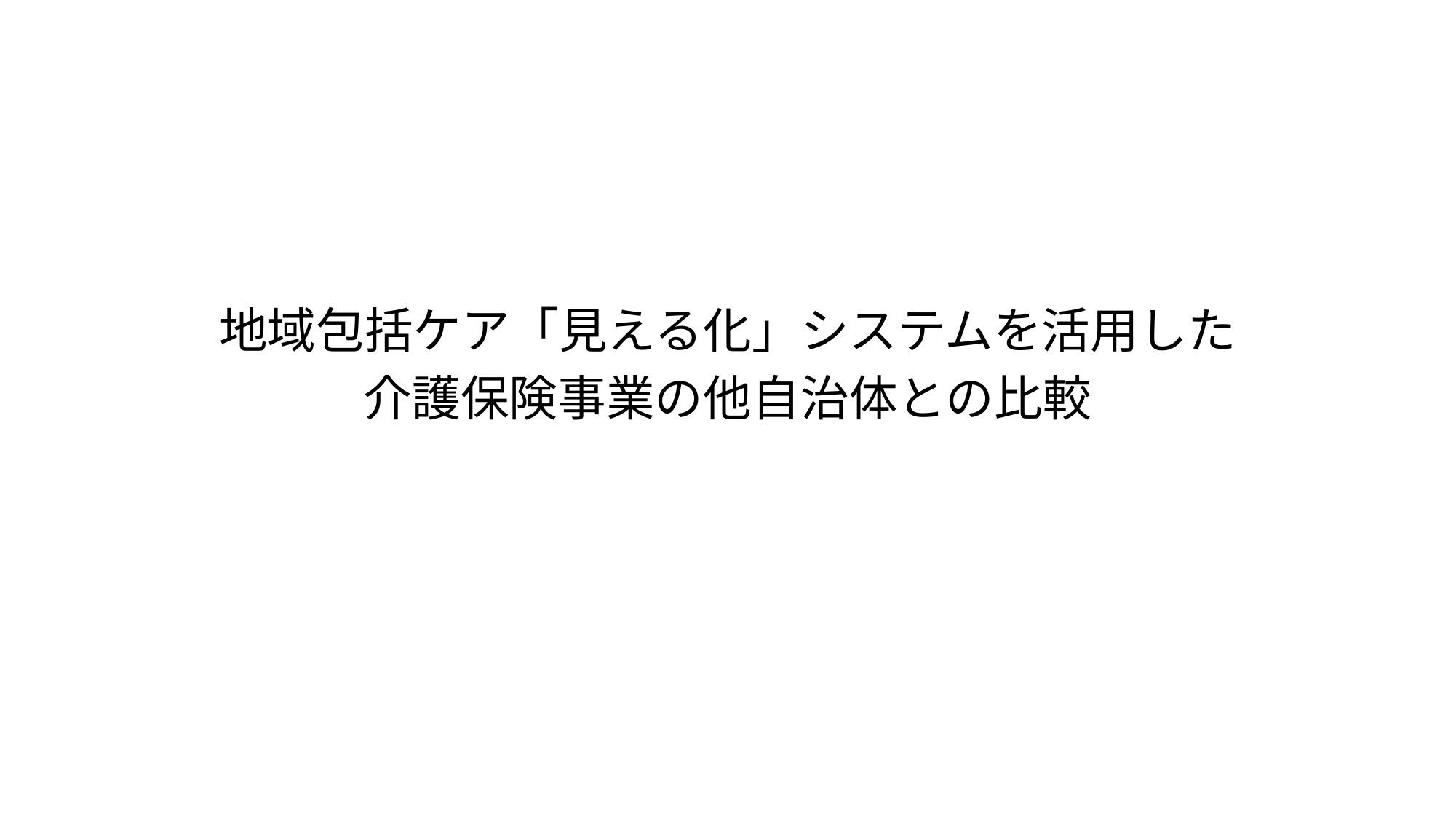

地域包括ケア「見える化」システムを活用した
介護保険事業の他自治体との比較